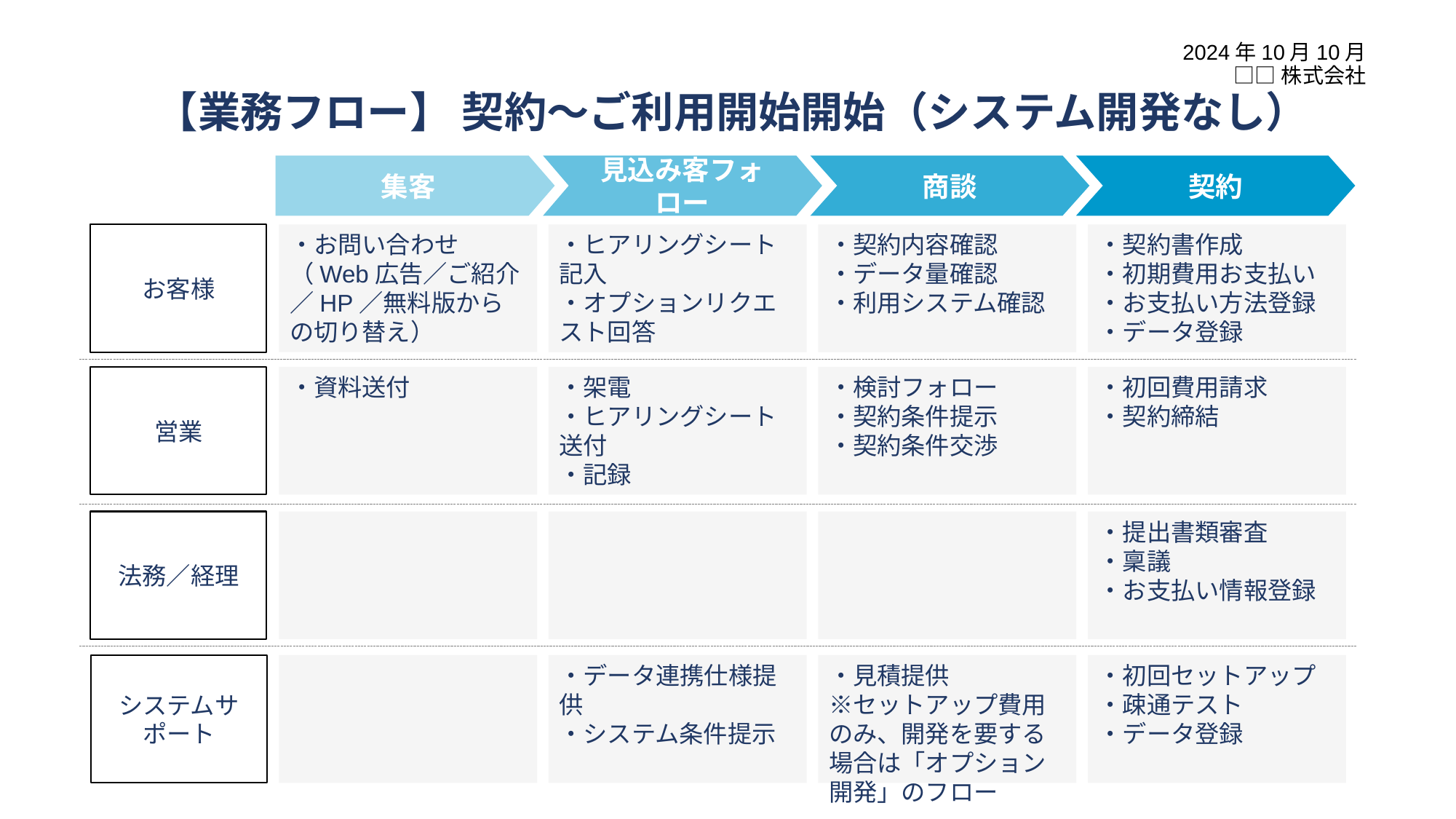

2024年10月10月
 □□株式会社
# 【業務フロー】 契約～ご利用開始開始（システム開発なし）
集客
見込み客フォロー
商談
契約
お客様
・お問い合わせ
（Web広告／ご紹介／HP／無料版からの切り替え）
・ヒアリングシート記入
・オプションリクエスト回答
・契約内容確認
・データ量確認
・利用システム確認
・契約書作成
・初期費用お支払い
・お支払い方法登録
・データ登録
営業
・資料送付
・架電
・ヒアリングシート送付
・記録

・検討フォロー
・契約条件提示
・契約条件交渉
・初回費用請求
・契約締結
法務／経理

・提出書類審査
・稟議
・お支払い情報登録
システムサポート

・データ連携仕様提供
・システム条件提示
・見積提供
※セットアップ費用のみ、開発を要する場合は「オプション開発」のフロー
・初回セットアップ
・疎通テスト
・データ登録